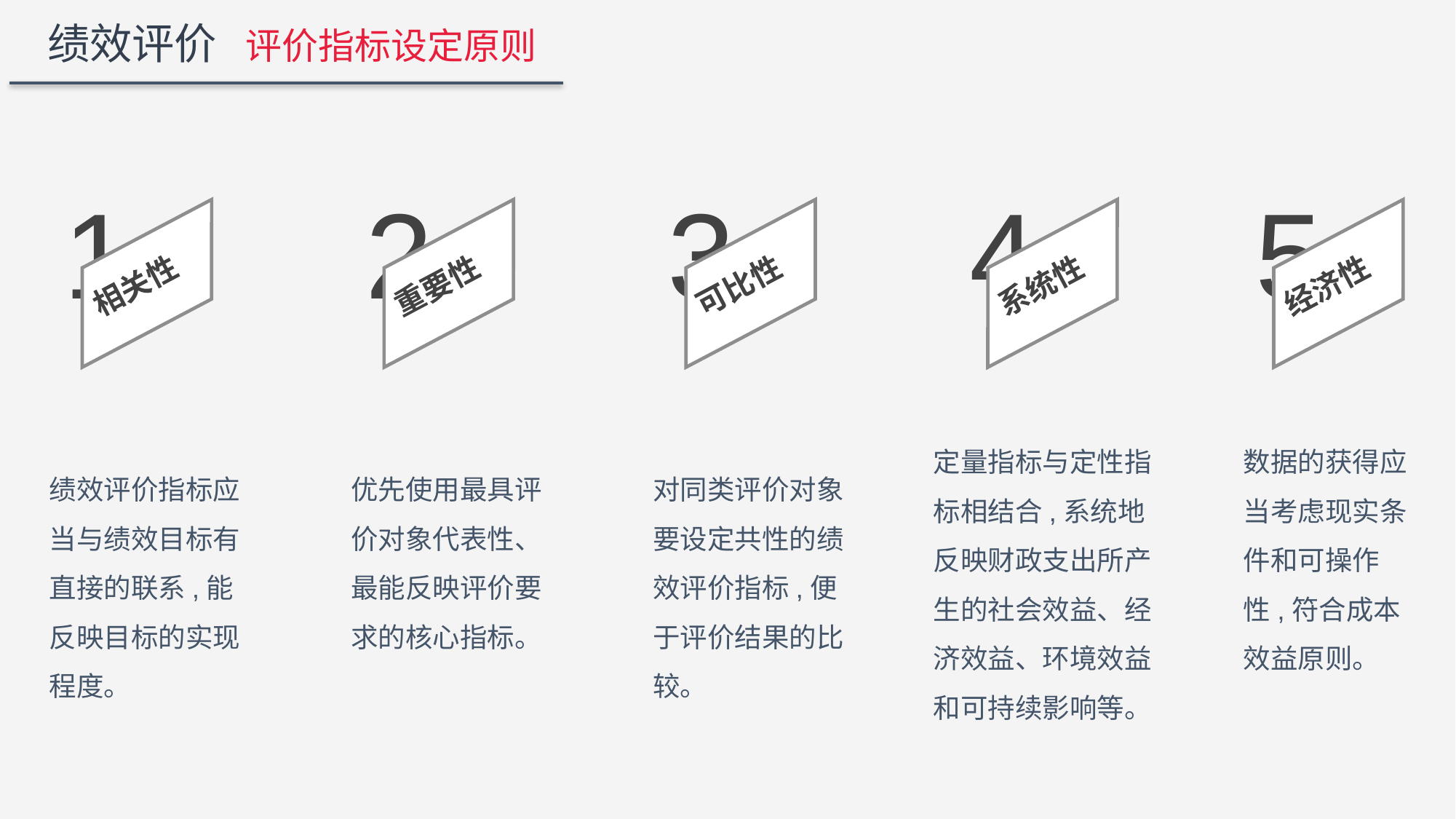

绩效评价   评价指标设定原则

5

经济性
1

相关性
2

重要性
3

可比性
4

系统性
数据的获得应当考虑现实条件和可操作性,符合成本效益原则。
定量指标与定性指标相结合,系统地反映财政支出所产生的社会效益、经济效益、环境效益和可持续影响等。
绩效评价指标应当与绩效目标有直接的联系,能反映目标的实现程度。
优先使用最具评价对象代表性、最能反映评价要求的核心指标。
对同类评价对象要设定共性的绩效评价指标,便于评价结果的比较。